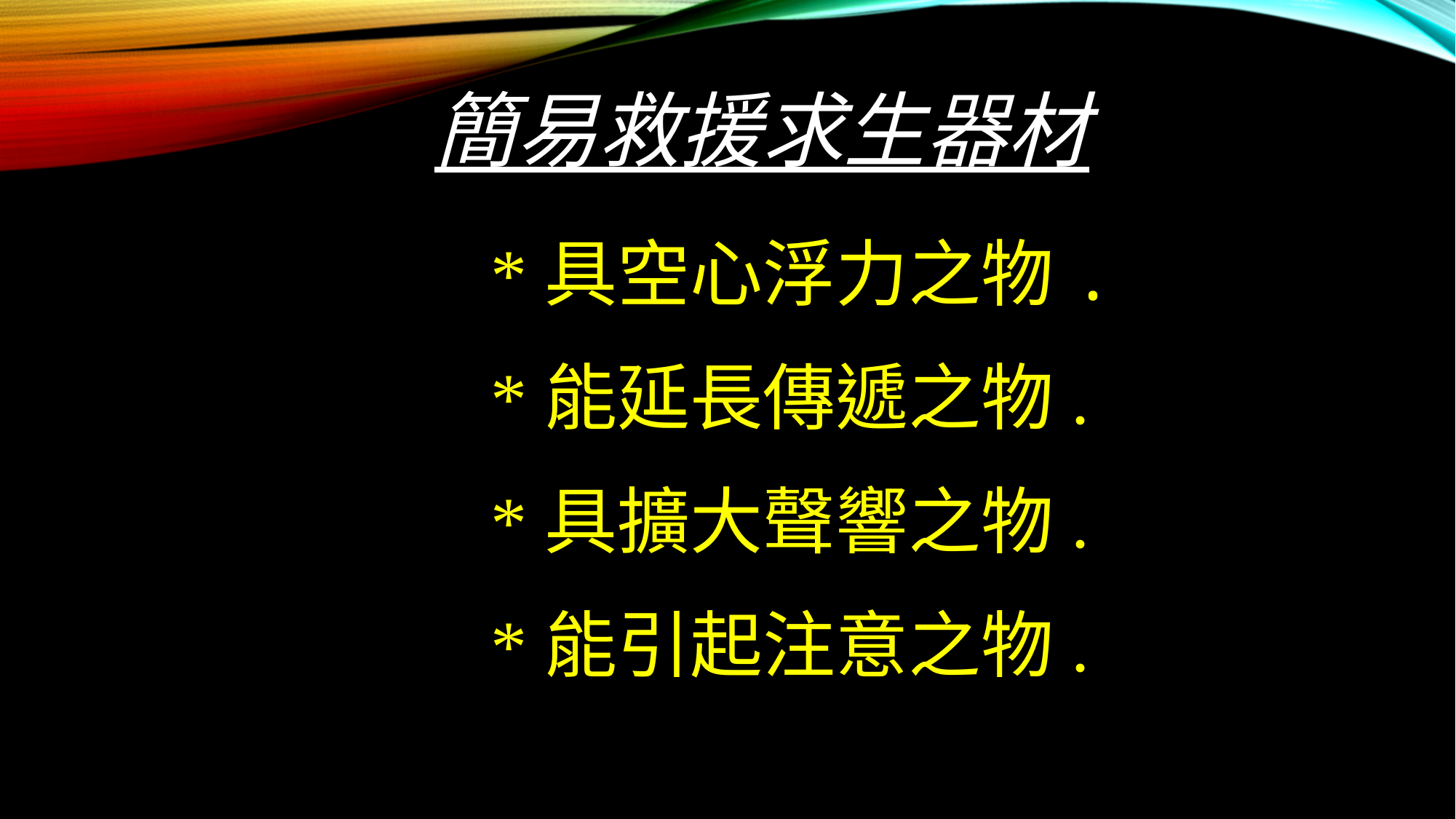

# 簡易救援求生器材
*具空心浮力之物.
*能延長傳遞之物.
*具擴大聲響之物.
*能引起注意之物.